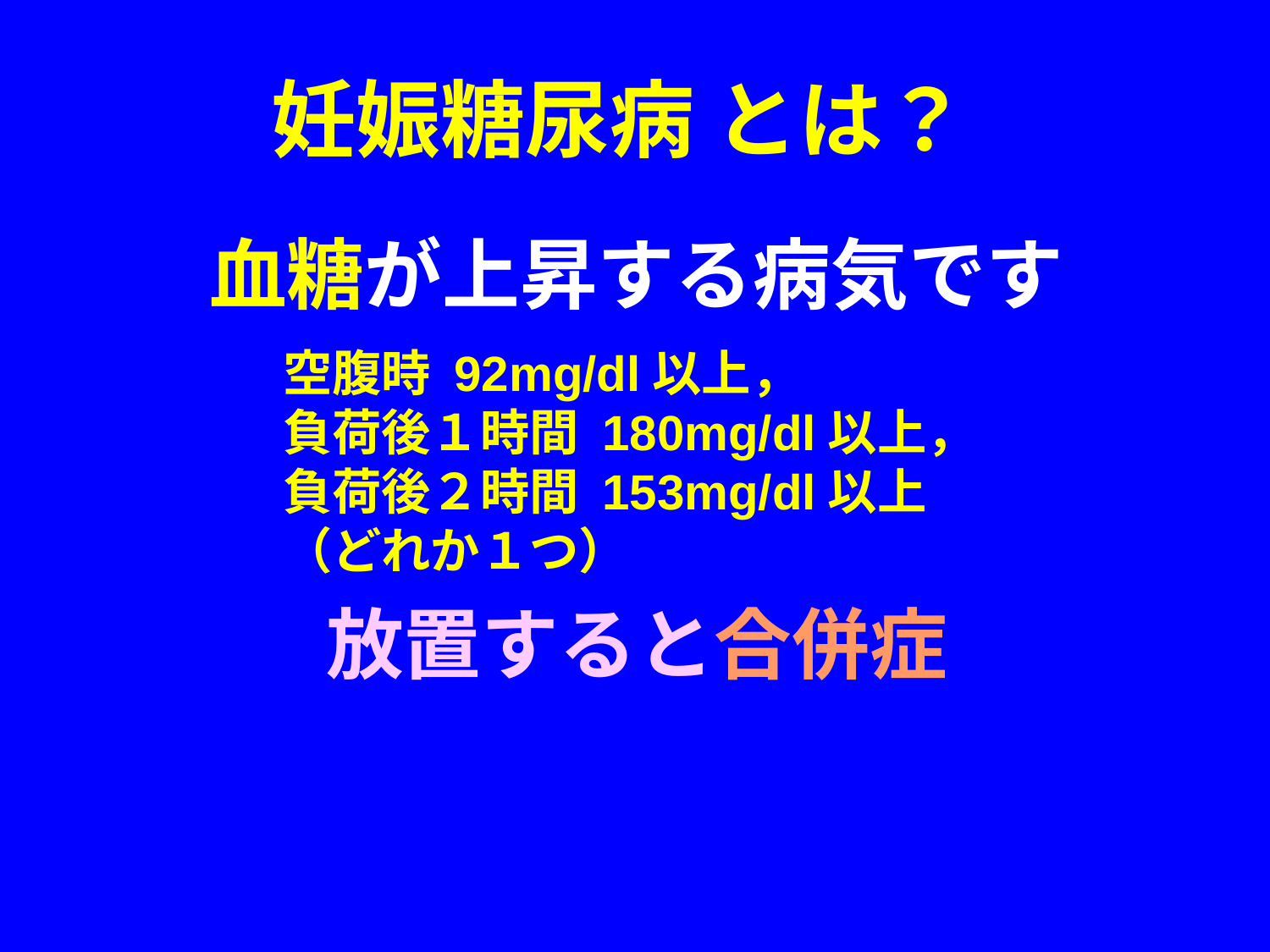

妊娠糖尿病 とは？
血糖が上昇する病気です
空腹時 92mg/dl以上，
負荷後１時間 180mg/dl以上，
負荷後２時間 153mg/dl以上
（どれか１つ）
放置すると合併症